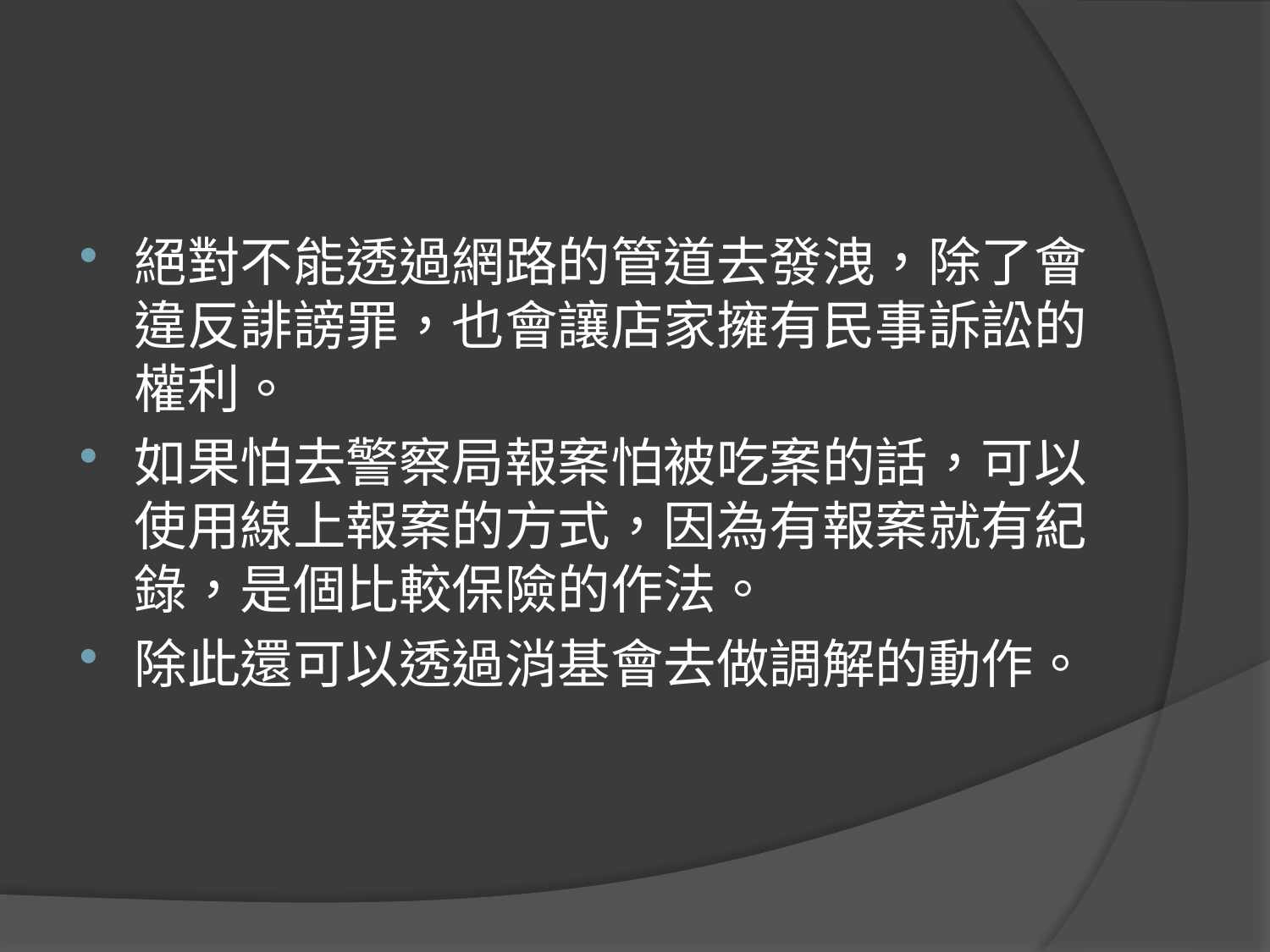

#
絕對不能透過網路的管道去發洩，除了會違反誹謗罪，也會讓店家擁有民事訴訟的權利。
如果怕去警察局報案怕被吃案的話，可以使用線上報案的方式，因為有報案就有紀錄，是個比較保險的作法。
除此還可以透過消基會去做調解的動作。